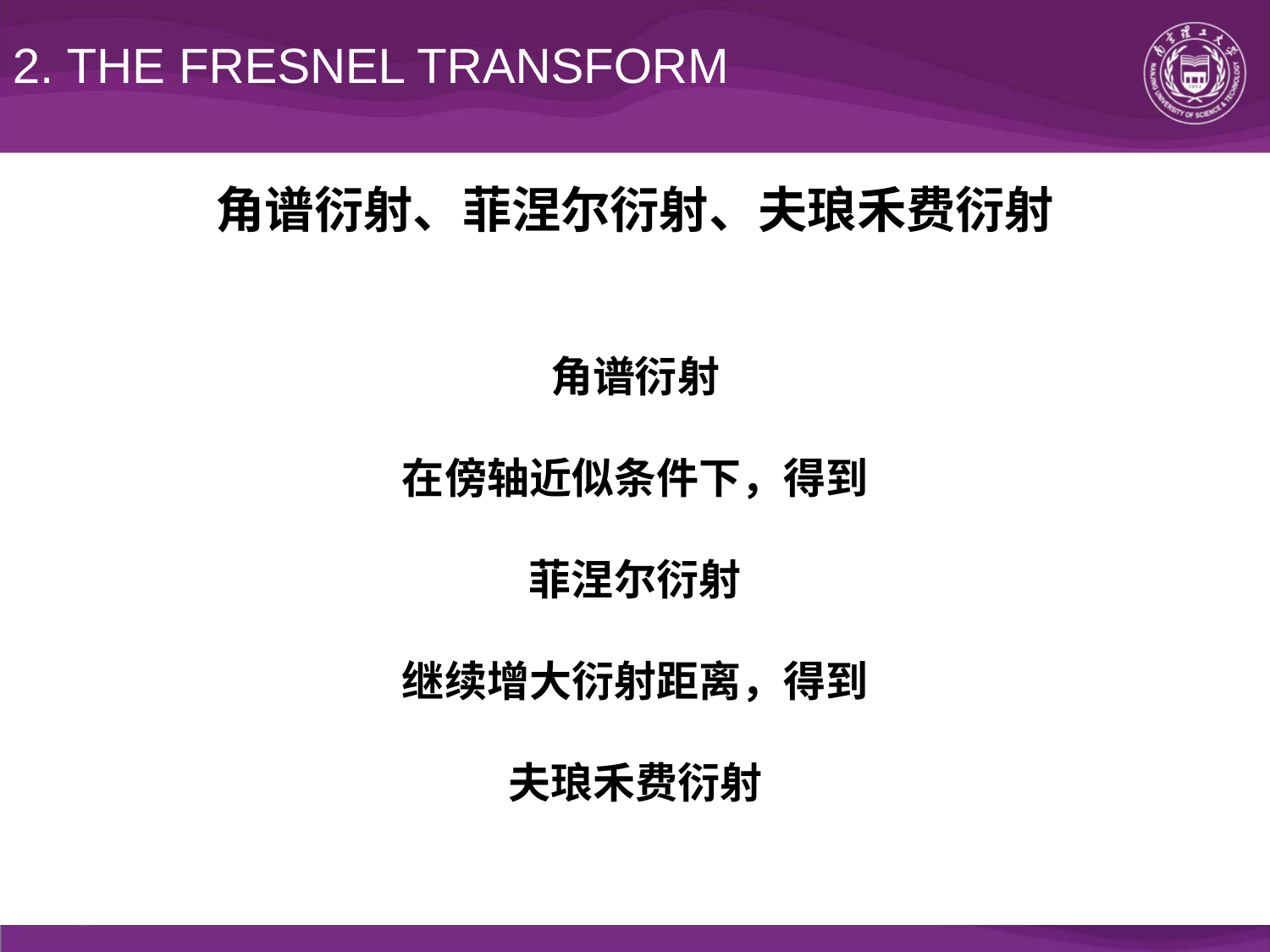

2. THE FRESNEL TRANSFORM
角谱衍射、菲涅尔衍射、夫琅禾费衍射
角谱衍射

在傍轴近似条件下，得到

菲涅尔衍射

继续增大衍射距离，得到

夫琅禾费衍射